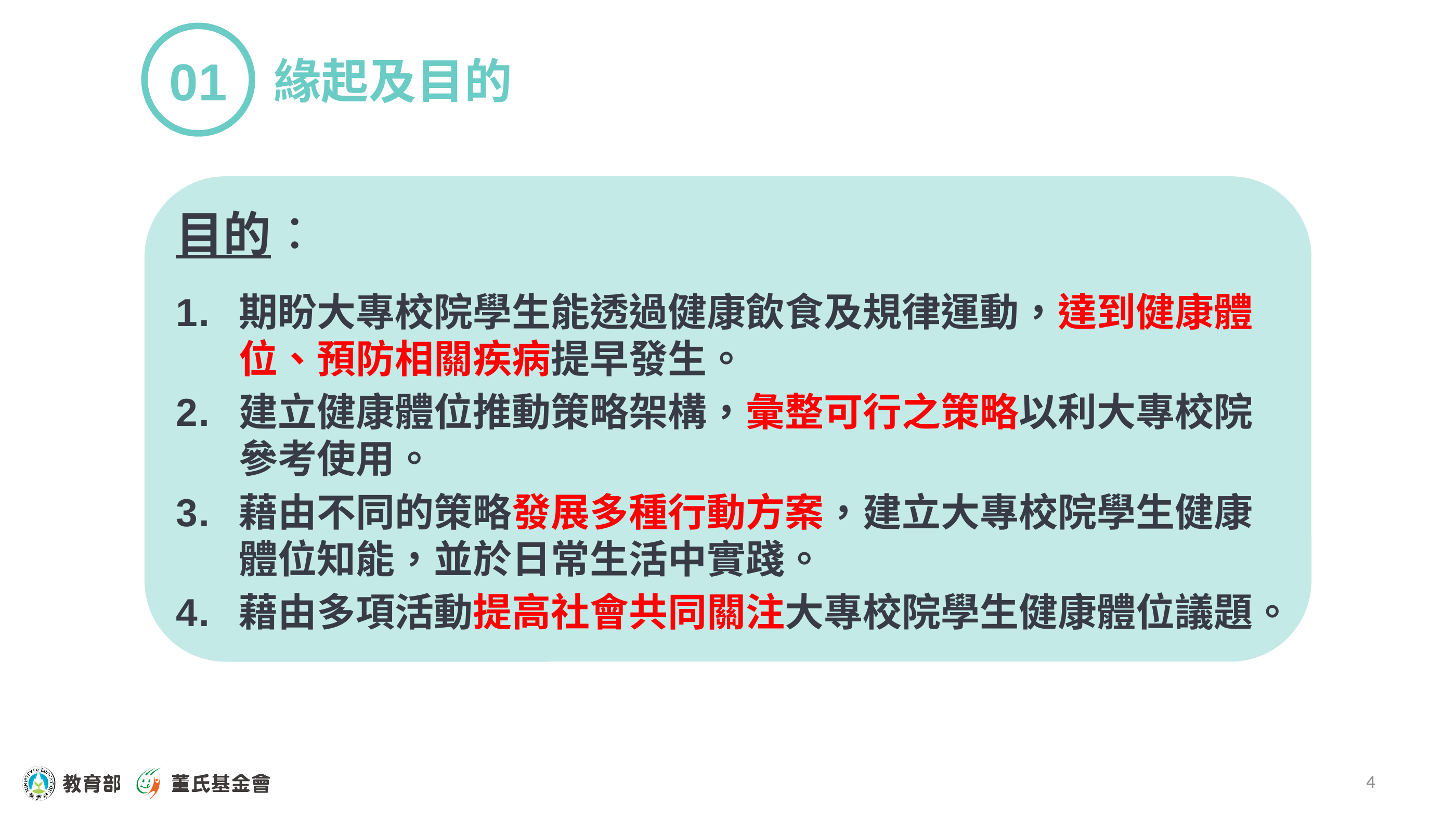

01
緣起及目的
目的：
期盼大專校院學生能透過健康飲食及規律運動，達到健康體位、預防相關疾病提早發生。
建立健康體位推動策略架構，彙整可行之策略以利大專校院參考使用。
藉由不同的策略發展多種行動方案，建立大專校院學生健康體位知能，並於日常生活中實踐。
藉由多項活動提高社會共同關注大專校院學生健康體位議題。
4